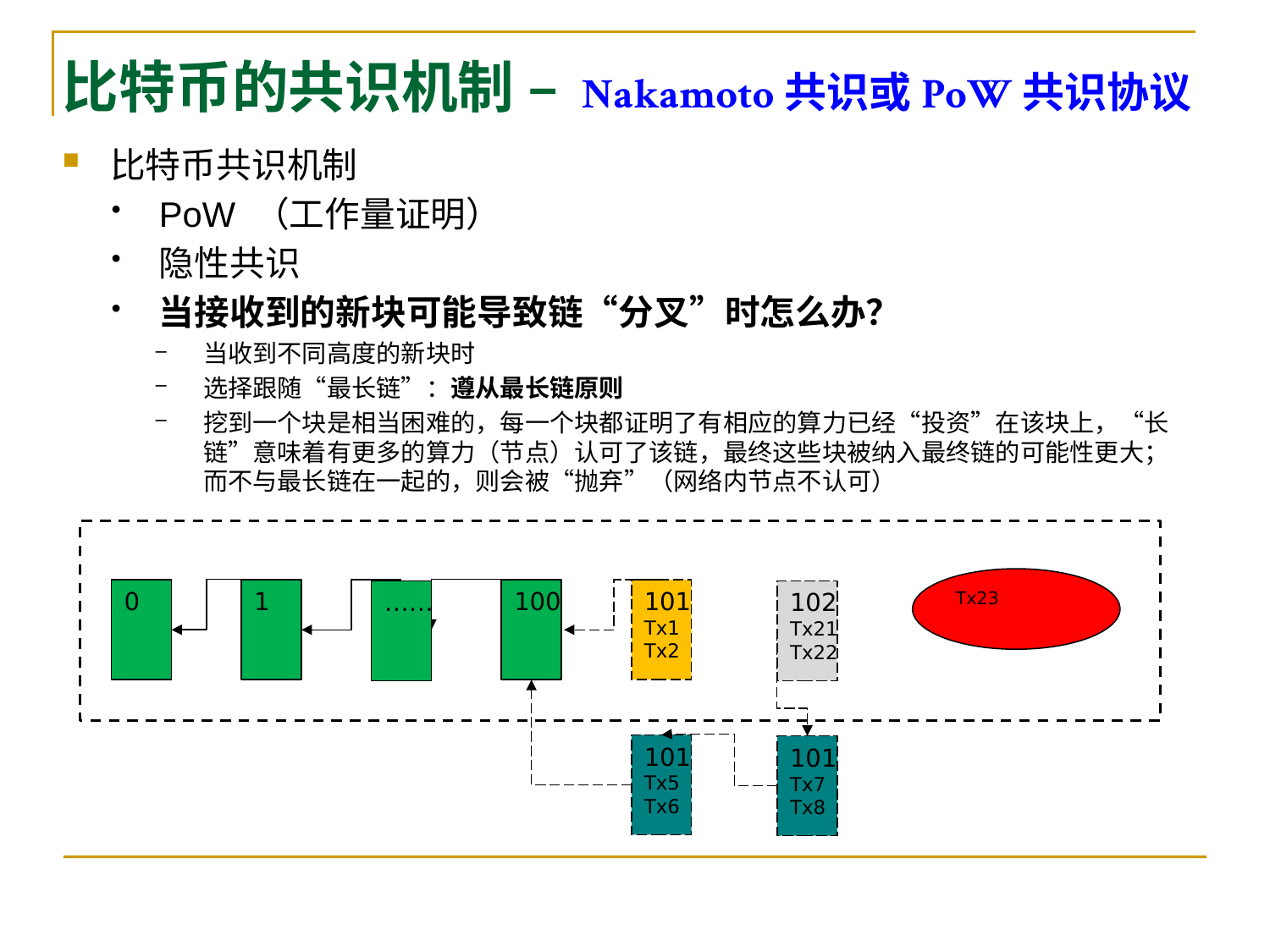

比特币的共识机制 – Nakamoto共识或PoW共识协议
比特币共识机制
PoW （工作量证明）
隐性共识
当接收到的新块可能导致链“分叉”时怎么办？
当收到不同高度的新块时
选择跟随“最长链”：遵从最长链原则
挖到一个块是相当困难的，每一个块都证明了有相应的算力已经“投资”在该块上，“长链”意味着有更多的算力（节点）认可了该链，最终这些块被纳入最终链的可能性更大；而不与最长链在一起的，则会被“抛弃”（网络内节点不认可）

Tx23
101
Tx1
Tx2
100
0
1
……
102
Tx21
Tx22
101
Tx5
Tx6
101
Tx7
Tx8